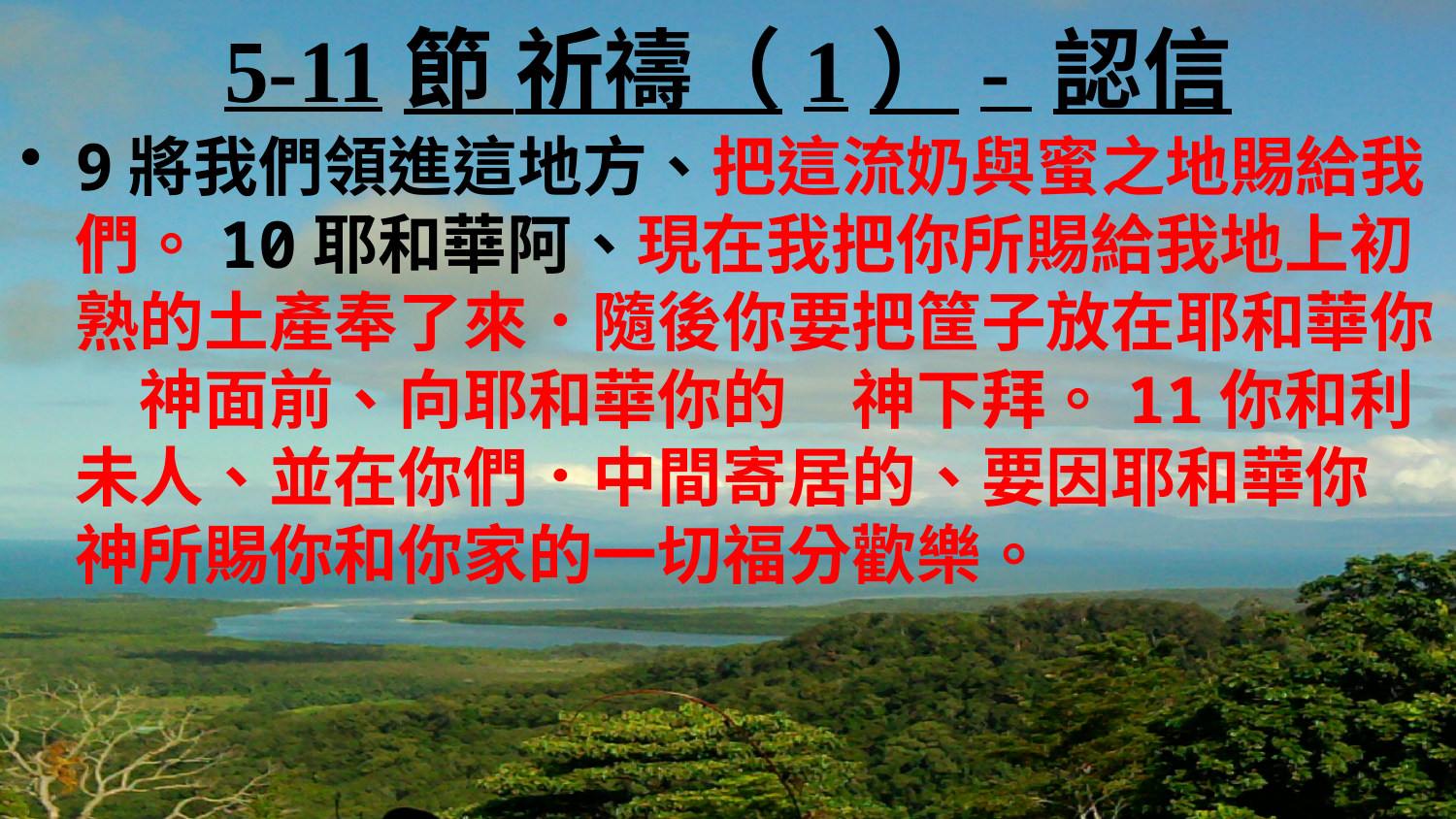

# 5-11節 	祈禱（1）- 認信
9將我們領進這地方、把這流奶與蜜之地賜給我們。10耶和華阿、現在我把你所賜給我地上初熟的土產奉了來．隨後你要把筐子放在耶和華你　神面前、向耶和華你的　神下拜。11你和利未人、並在你們．中間寄居的、要因耶和華你　神所賜你和你家的一切福分歡樂。